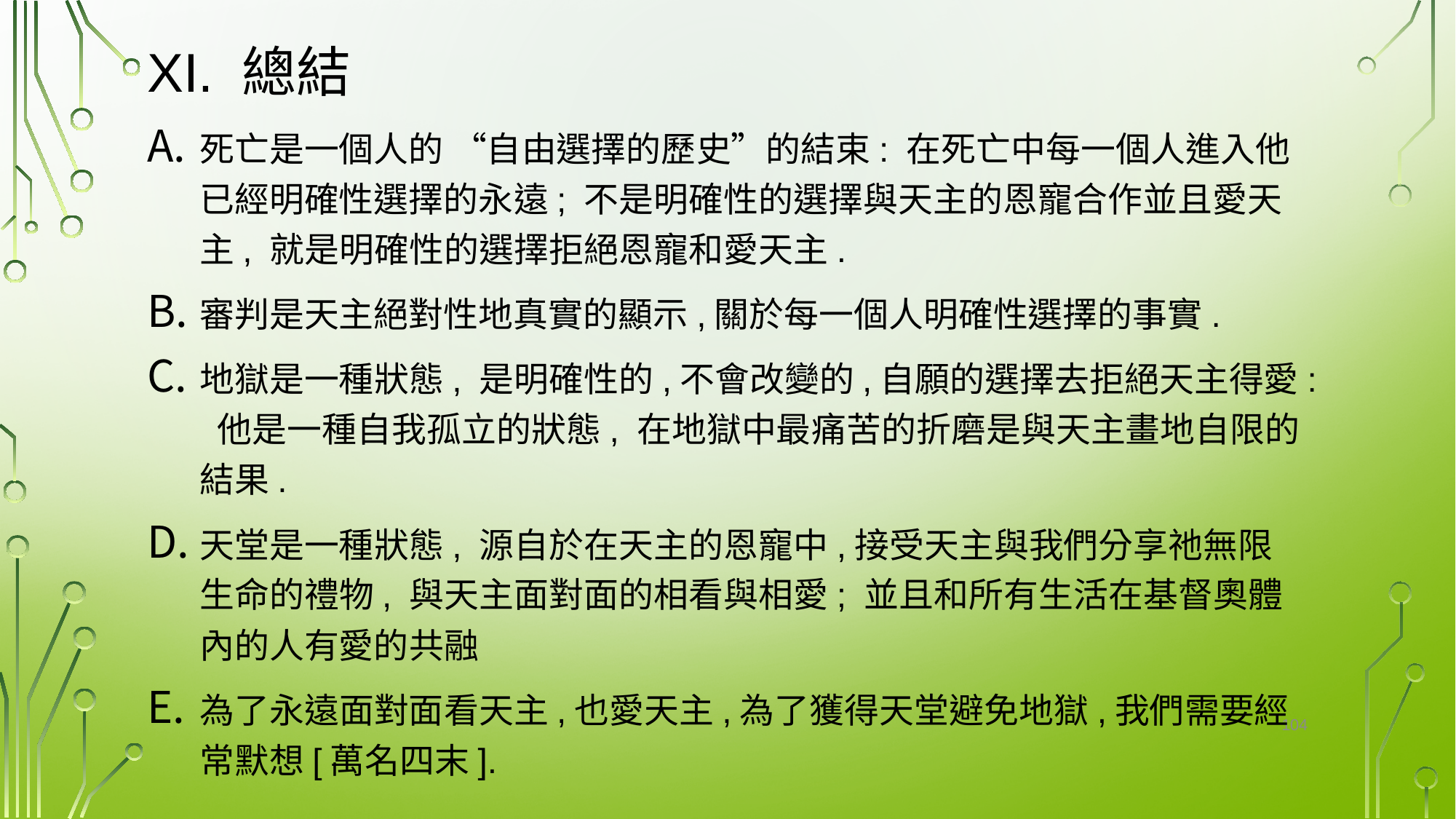

# XI. 總結
死亡是一個人的 “自由選擇的歷史”的結束: 在死亡中每一個人進入他已經明確性選擇的永遠; 不是明確性的選擇與天主的恩寵合作並且愛天主, 就是明確性的選擇拒絕恩寵和愛天主.
審判是天主絕對性地真實的顯示,關於每一個人明確性選擇的事實.
地獄是一種狀態, 是明確性的,不會改變的,自願的選擇去拒絕天主得愛: 他是一種自我孤立的狀態, 在地獄中最痛苦的折磨是與天主畫地自限的結果.
天堂是一種狀態, 源自於在天主的恩寵中,接受天主與我們分享祂無限生命的禮物, 與天主面對面的相看與相愛; 並且和所有生活在基督奧體內的人有愛的共融
為了永遠面對面看天主,也愛天主,為了獲得天堂避免地獄,我們需要經常默想[萬名四末].
104